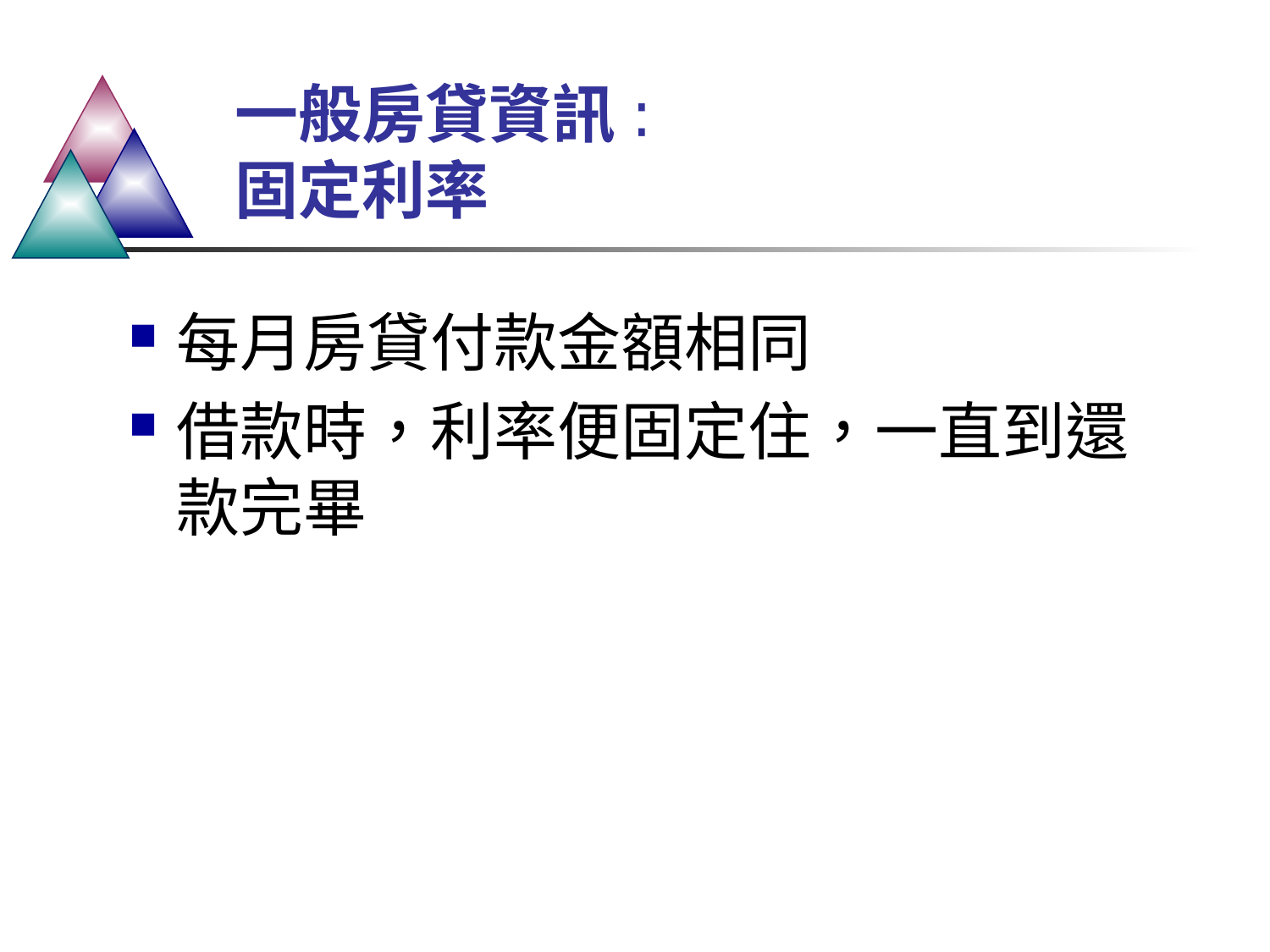

# 一般房貸資訊: 固定利率
每月房貸付款金額相同
借款時，利率便固定住，一直到還款完畢